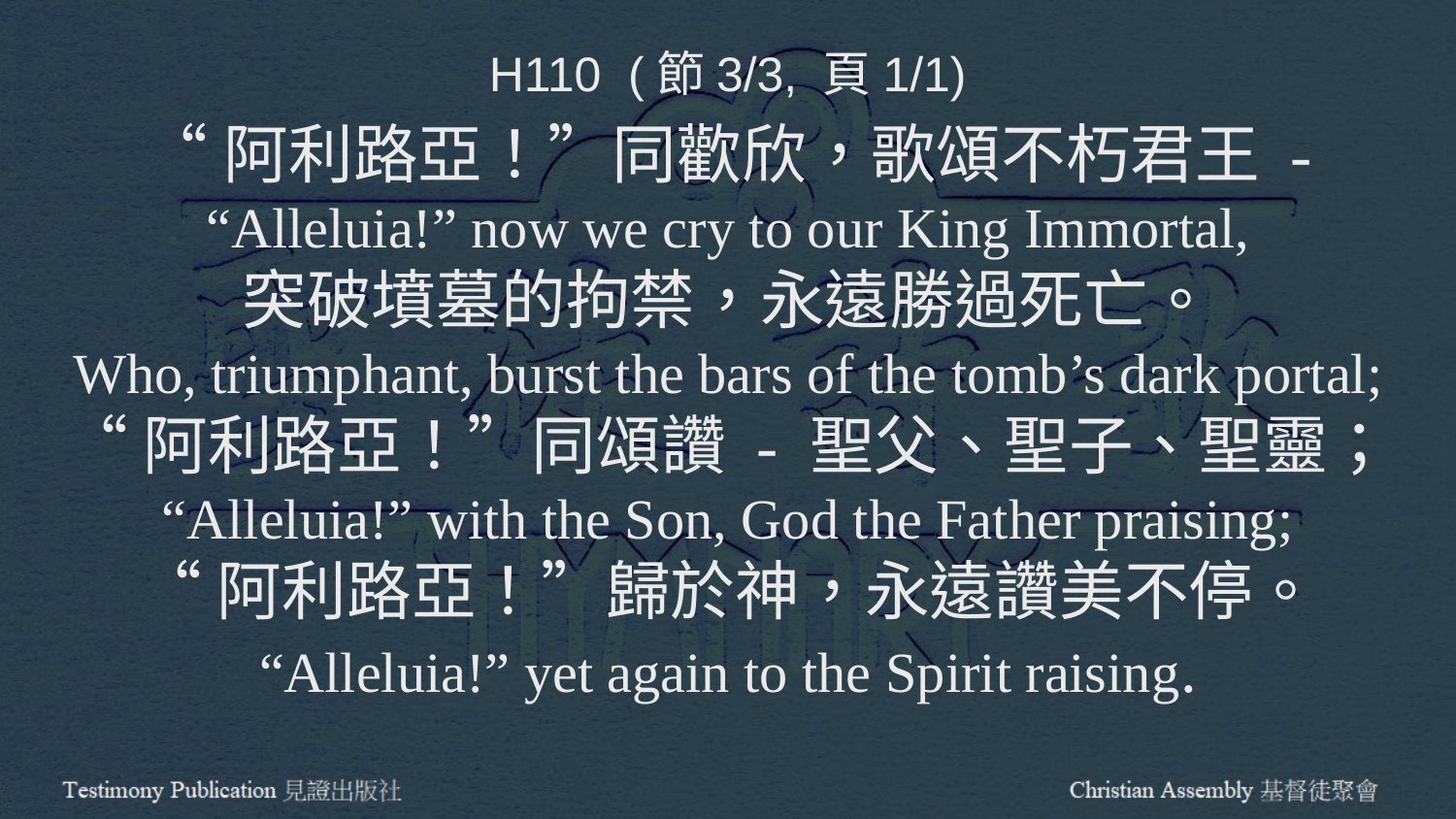

H110  (節3/3, 頁1/1)
“阿利路亞！”同歡欣，歌頌不朽君王 -
“Alleluia!” now we cry to our King Immortal,
突破墳墓的拘禁，永遠勝過死亡。
Who, triumphant, burst the bars of the tomb’s dark portal;
“阿利路亞！”同頌讚 - 聖父、聖子、聖靈；
“Alleluia!” with the Son, God the Father praising;
“阿利路亞！”歸於神，永遠讚美不停。
“Alleluia!” yet again to the Spirit raising.